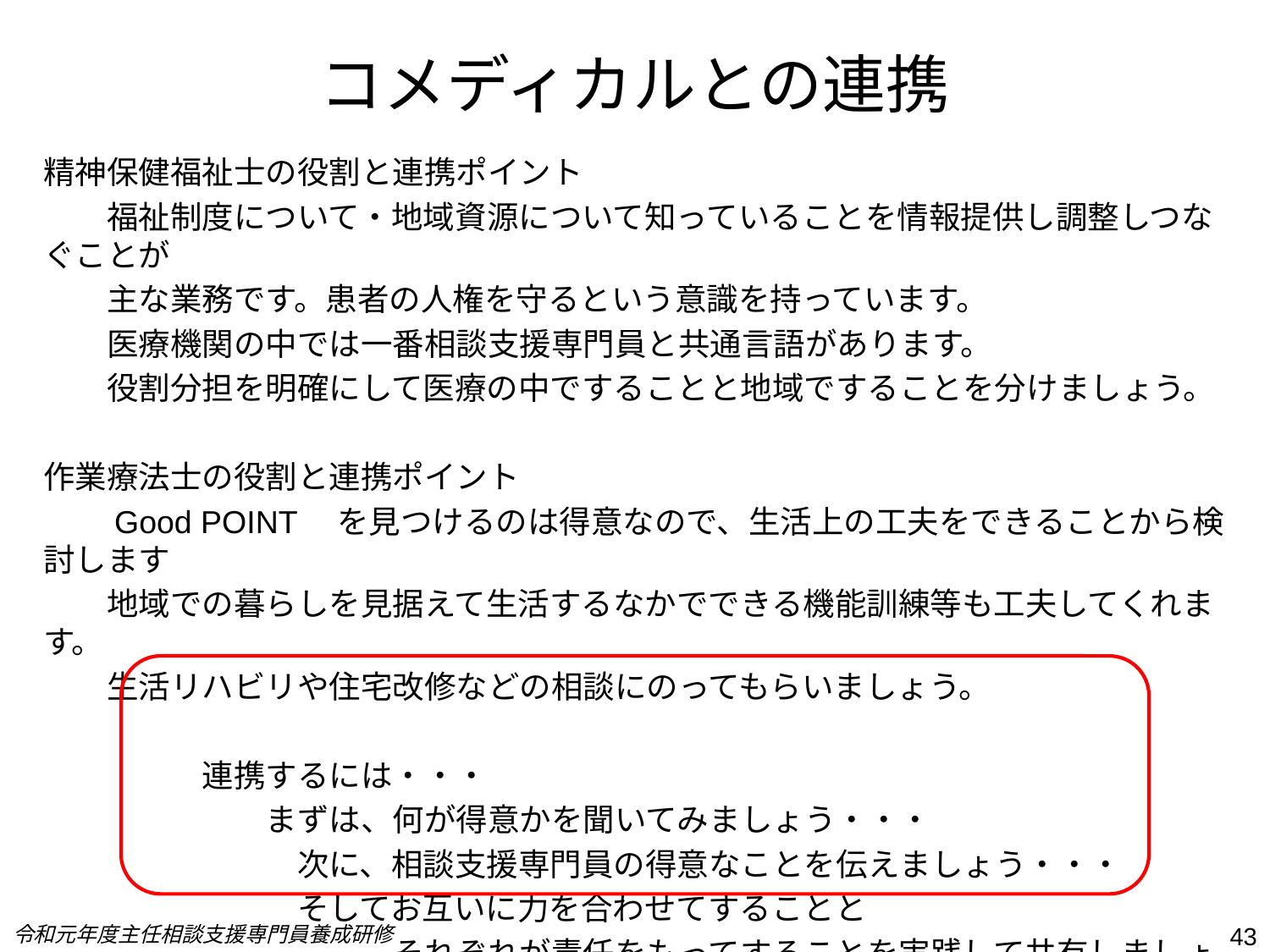

# コメディカルとの連携
精神保健福祉士の役割と連携ポイント
　　福祉制度について・地域資源について知っていることを情報提供し調整しつなぐことが
　　主な業務です。患者の人権を守るという意識を持っています。
　　医療機関の中では一番相談支援専門員と共通言語があります。
　　役割分担を明確にして医療の中ですることと地域ですることを分けましょう。

作業療法士の役割と連携ポイント
　　Good POINT　を見つけるのは得意なので、生活上の工夫をできることから検討します
　　地域での暮らしを見据えて生活するなかでできる機能訓練等も工夫してくれます。
　　生活リハビリや住宅改修などの相談にのってもらいましょう。

　　　　　連携するには・・・
　　　　　　　まずは、何が得意かを聞いてみましょう・・・
　　　　　　　　次に、相談支援専門員の得意なことを伝えましょう・・・
　　　　　　　　そしてお互いに力を合わせてすることと
　　　　　　　　　　　それぞれが責任をもってすることを実践して共有しましょう

令和元年度主任相談支援専門員養成研修
43